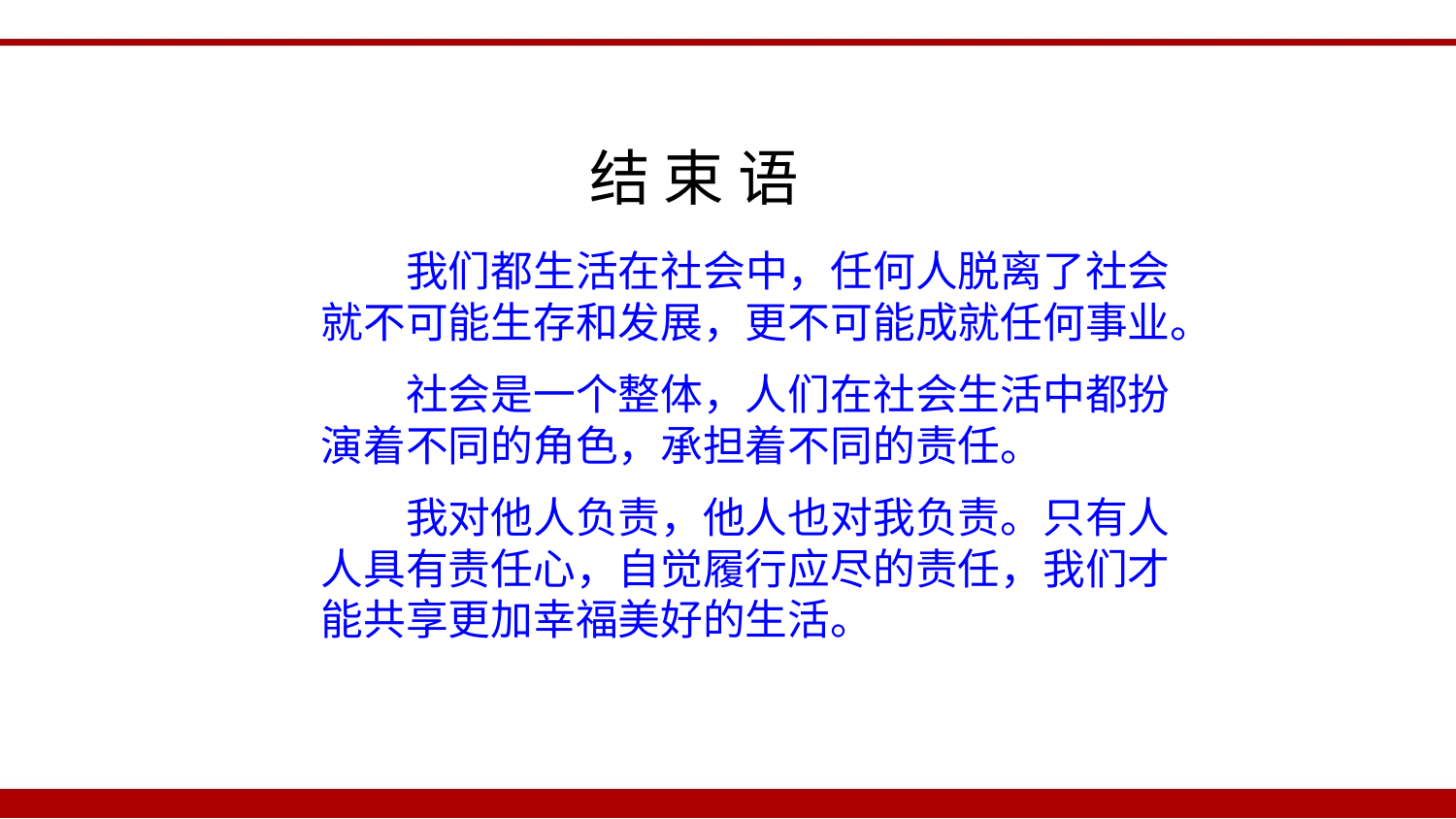

结 束 语
　　我们都生活在社会中，任何人脱离了社会就不可能生存和发展，更不可能成就任何事业。
　　社会是一个整体，人们在社会生活中都扮演着不同的角色，承担着不同的责任。
　　我对他人负责，他人也对我负责。只有人人具有责任心，自觉履行应尽的责任，我们才能共享更加幸福美好的生活。